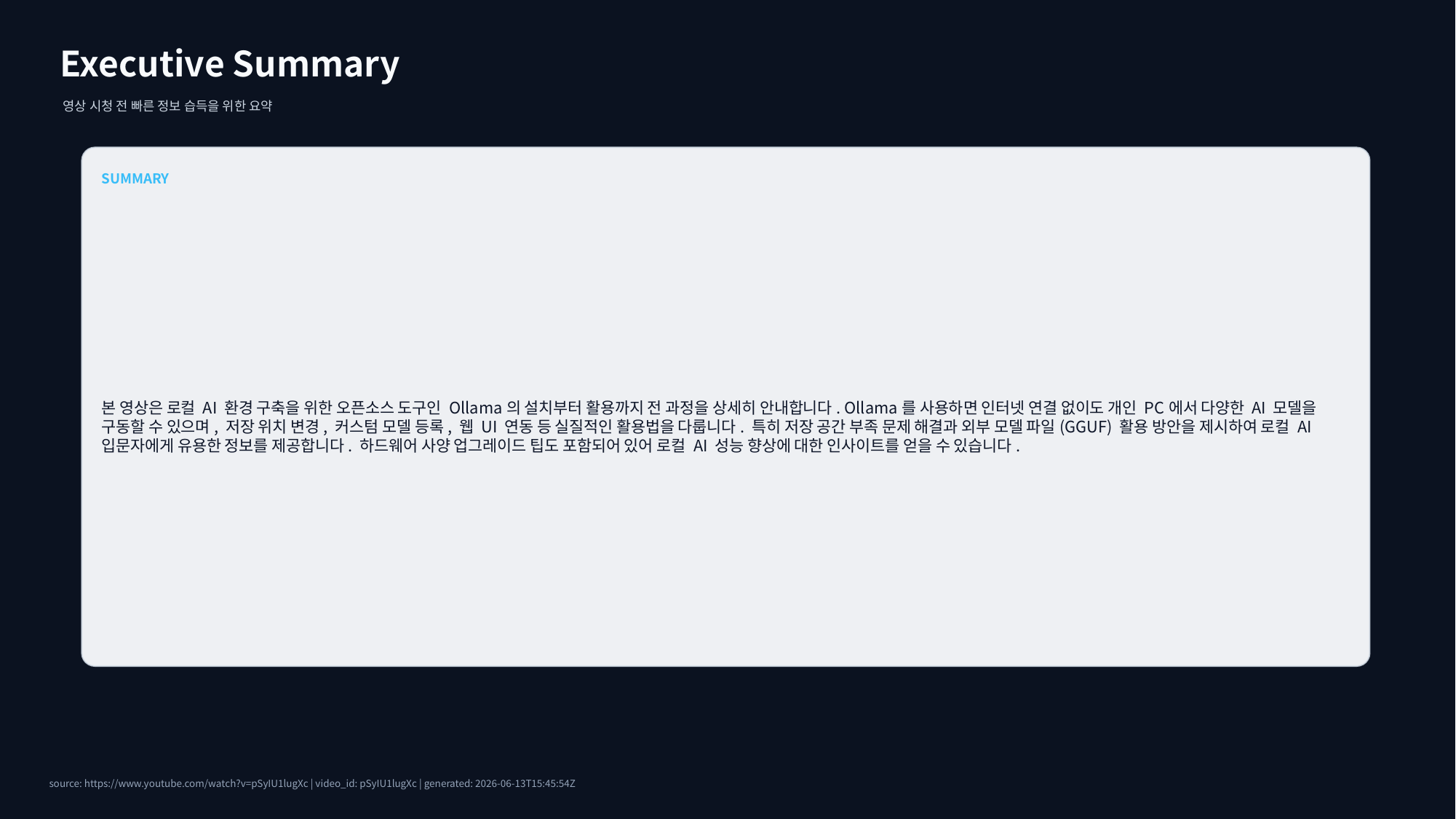

Executive Summary
영상 시청 전 빠른 정보 습득을 위한 요약

SUMMARY
본 영상은 로컬 AI 환경 구축을 위한 오픈소스 도구인 Ollama의 설치부터 활용까지 전 과정을 상세히 안내합니다. Ollama를 사용하면 인터넷 연결 없이도 개인 PC에서 다양한 AI 모델을 구동할 수 있으며, 저장 위치 변경, 커스텀 모델 등록, 웹 UI 연동 등 실질적인 활용법을 다룹니다. 특히 저장 공간 부족 문제 해결과 외부 모델 파일(GGUF) 활용 방안을 제시하여 로컬 AI 입문자에게 유용한 정보를 제공합니다. 하드웨어 사양 업그레이드 팁도 포함되어 있어 로컬 AI 성능 향상에 대한 인사이트를 얻을 수 있습니다.
source: https://www.youtube.com/watch?v=pSyIU1lugXc | video_id: pSyIU1lugXc | generated: 2026-06-13T15:45:54Z